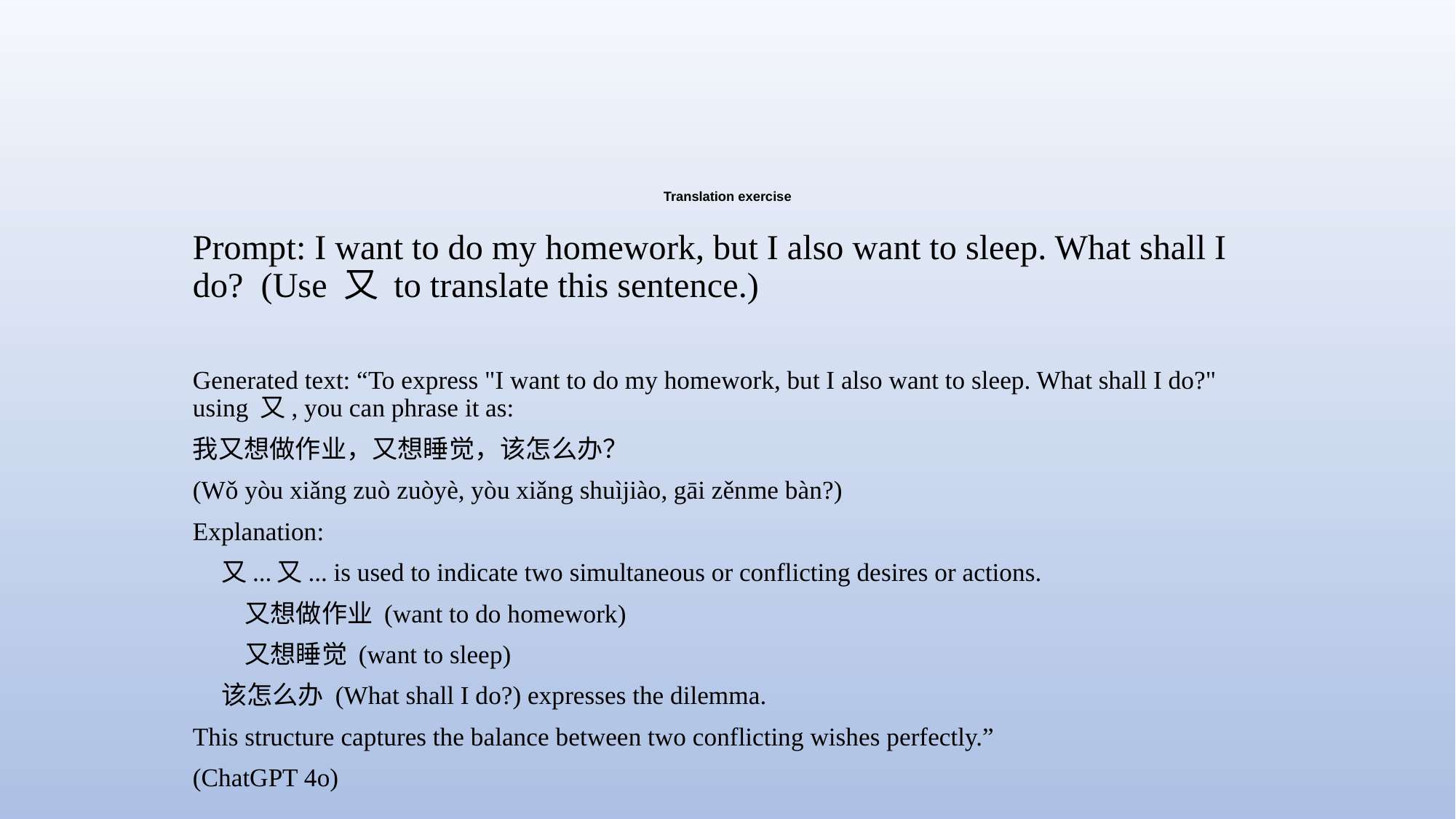

# Translation exercise
Prompt: I want to do my homework, but I also want to sleep. What shall I do?  (Use 又 to translate this sentence.)

Generated text: “To express "I want to do my homework, but I also want to sleep. What shall I do?" using 又, you can phrase it as:
我又想做作业，又想睡觉，该怎么办？
(Wǒ yòu xiǎng zuò zuòyè, yòu xiǎng shuìjiào, gāi zěnme bàn?)
Explanation:
    又...又... is used to indicate two simultaneous or conflicting desires or actions.
        又想做作业 (want to do homework)
        又想睡觉 (want to sleep)
    该怎么办 (What shall I do?) expresses the dilemma.
This structure captures the balance between two conflicting wishes perfectly.”
(ChatGPT 4o)